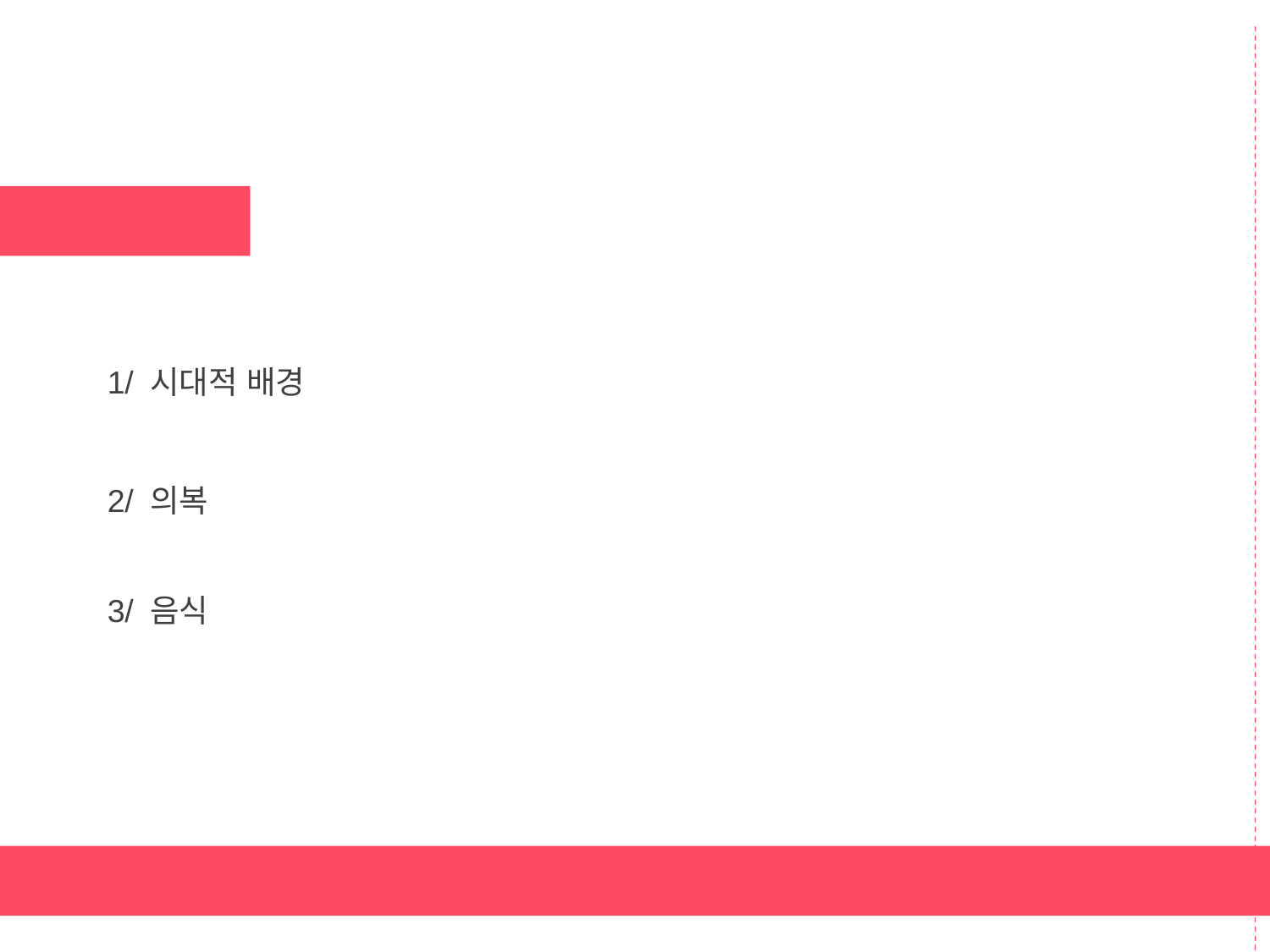

CONTENTS
1/ 시대적 배경
2/ 의복
3/ 음식